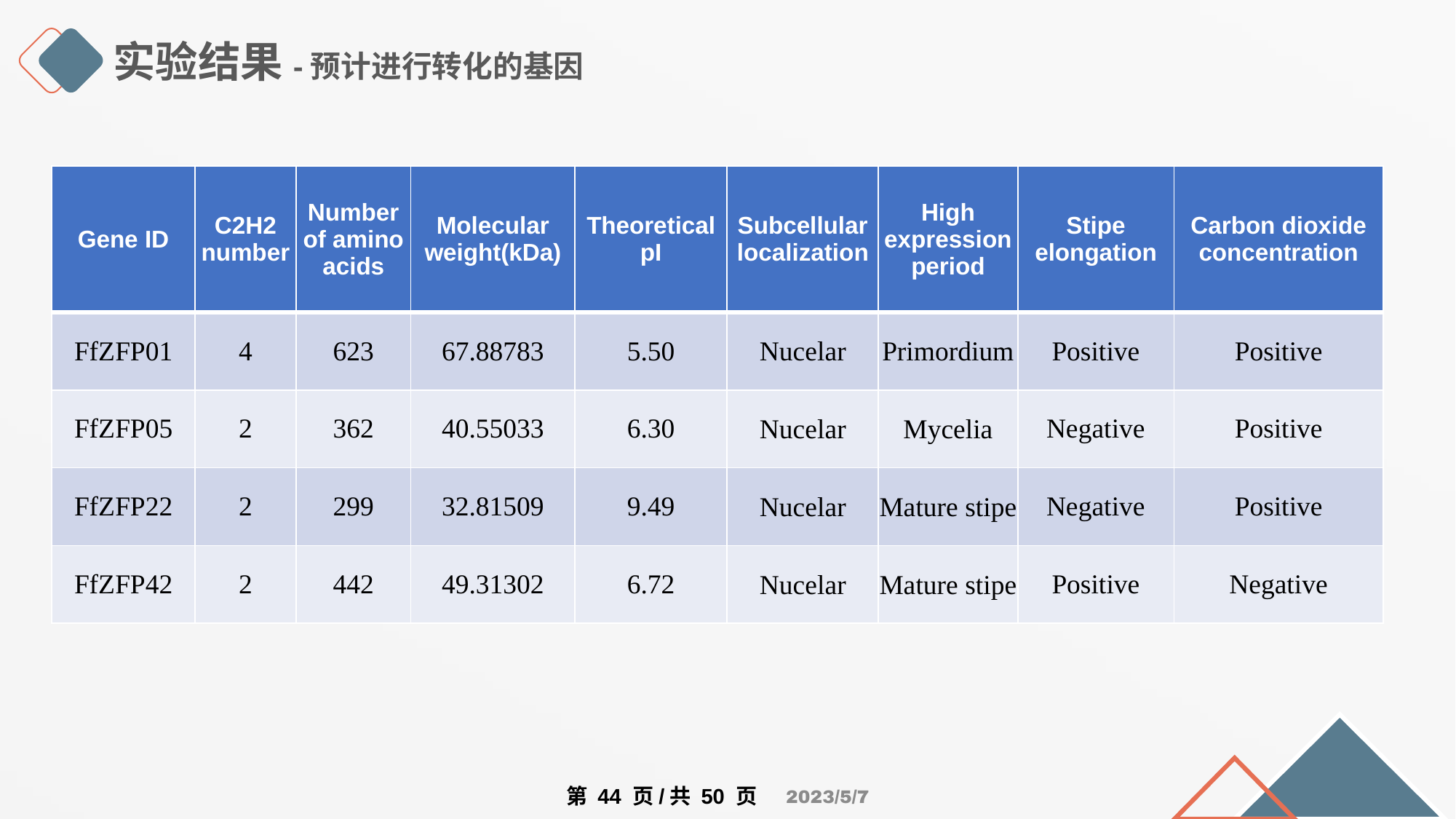

实验结果-预计进行转化的基因

| Gene ID | C2H2 number | Number of amino acids | Molecular weight(kDa) | Theoretical pI | Subcellular localization | High expression period | Stipe elongation | Carbon dioxide concentration |
| --- | --- | --- | --- | --- | --- | --- | --- | --- |
| FfZFP01 | 4 | 623 | 67.88783 | 5.50 | Nucelar | Primordium | Positive | Positive |
| FfZFP05 | 2 | 362 | 40.55033 | 6.30 | Nucelar | Mycelia | Negative | Positive |
| FfZFP22 | 2 | 299 | 32.81509 | 9.49 | Nucelar | Mature stipe | Negative | Positive |
| FfZFP42 | 2 | 442 | 49.31302 | 6.72 | Nucelar | Mature stipe | Positive | Negative |